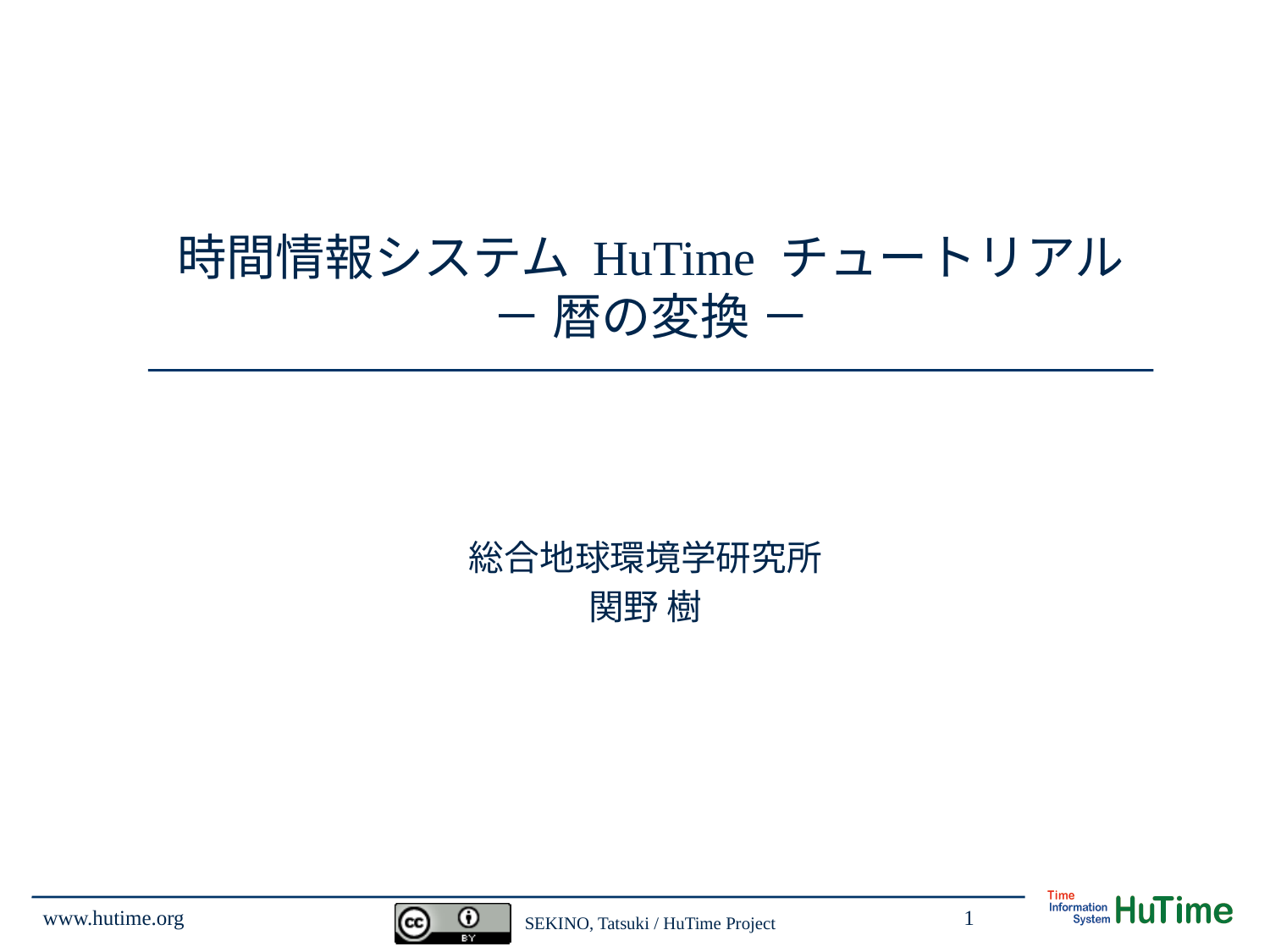

# 時間情報システム HuTime チュートリアル － 暦の変換 －
総合地球環境学研究所
関野 樹